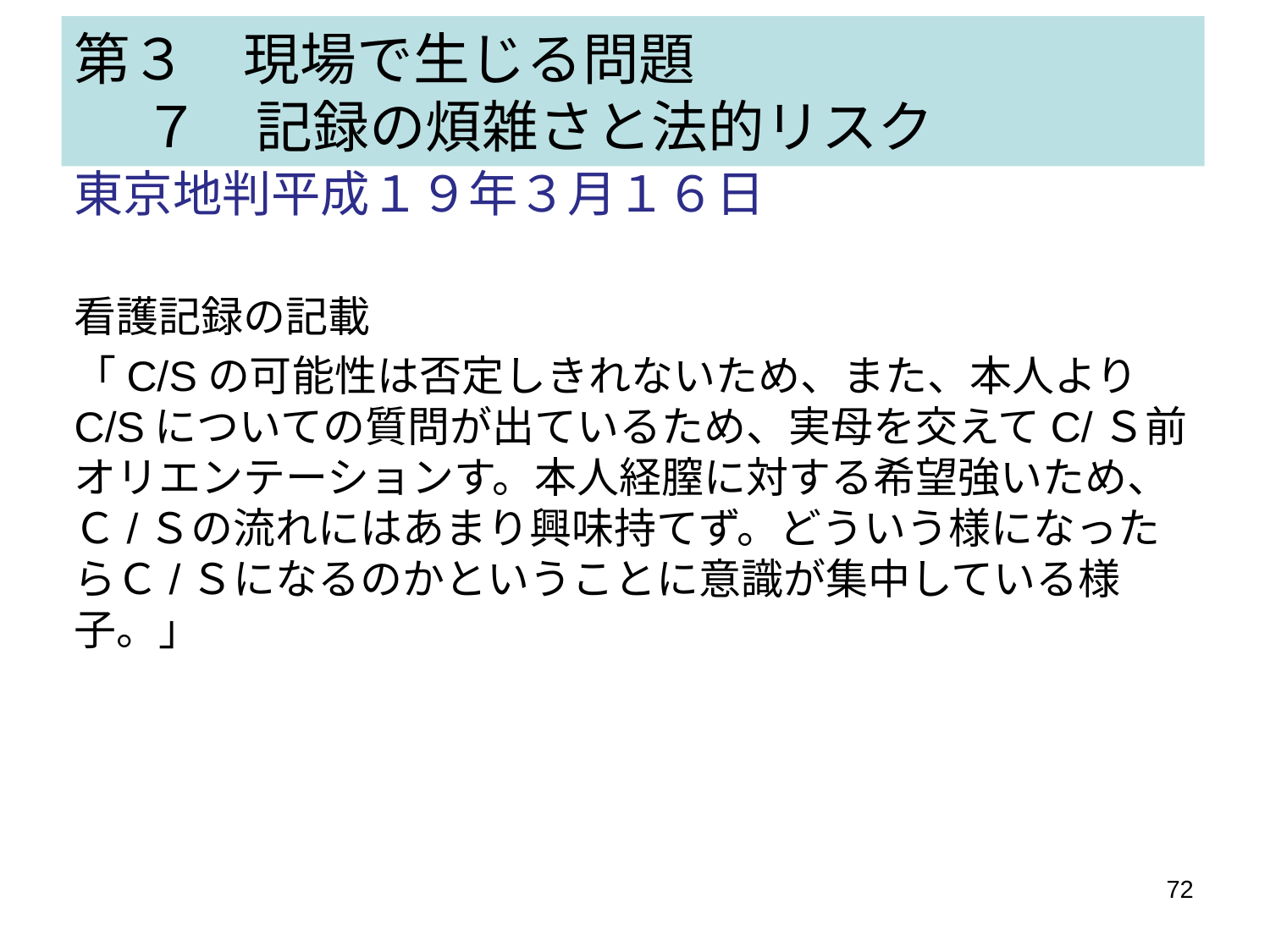

# 第３　現場で生じる問題 　 ７　記録の煩雑さと法的リスク
東京地判平成１９年３月１６日

看護記録の記載
「C/Sの可能性は否定しきれないため、また、本人よりC/Sについての質問が出ているため、実母を交えてC/Ｓ前オリエンテーションす。本人経膣に対する希望強いため、Ｃ/Ｓの流れにはあまり興味持てず。どういう様になったらＣ/Ｓになるのかということに意識が集中している様子。」

72